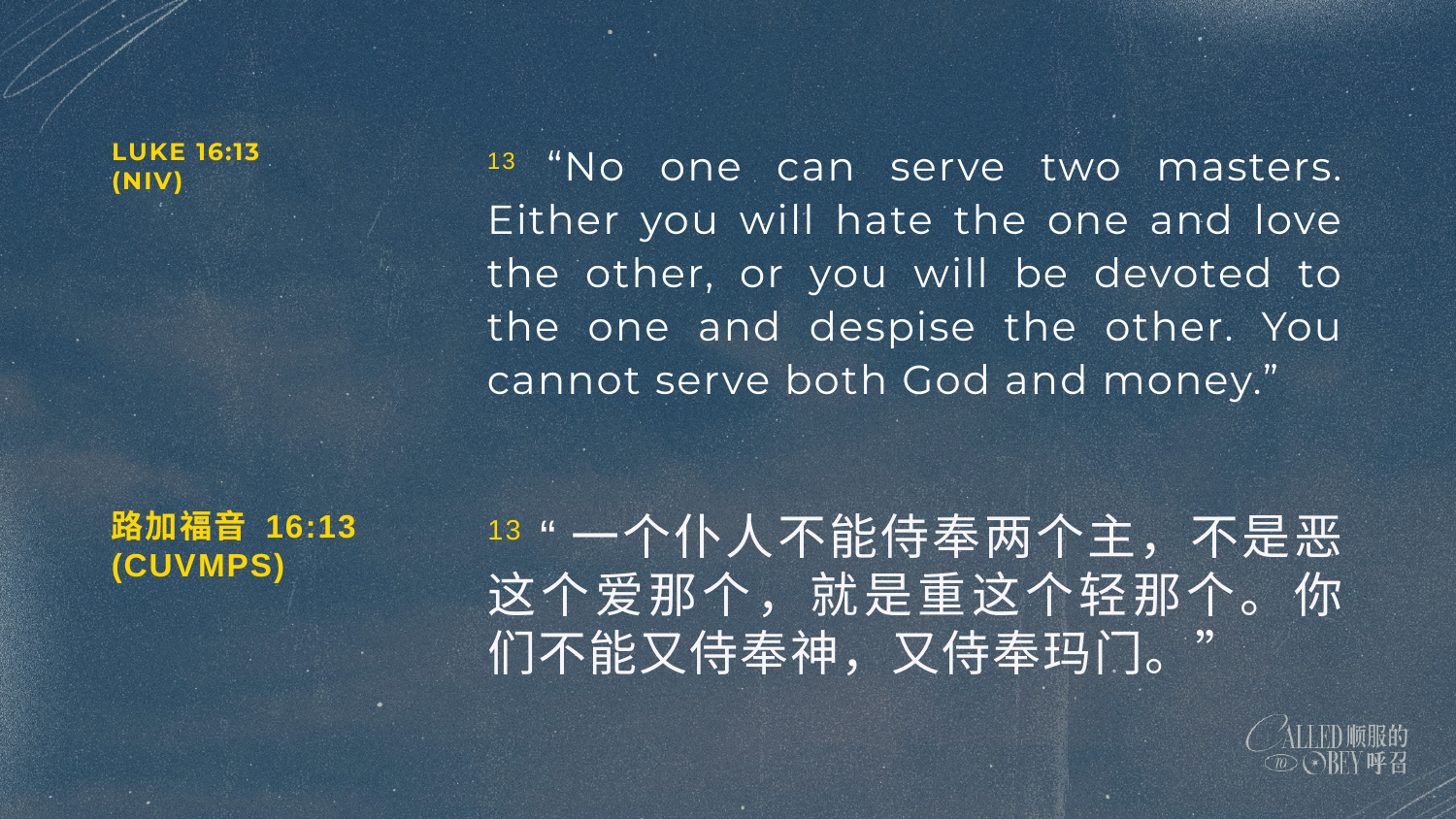

LUKE 16:13
(NIV)
13 “No one can serve two masters. Either you will hate the one and love the other, or you will be devoted to the one and despise the other. You cannot serve both God and money.”
路加福音 16:13 (CUVMPS)
13 “一个仆人不能侍奉两个主，不是恶这个爱那个，就是重这个轻那个。你们不能又侍奉神，又侍奉玛门。”